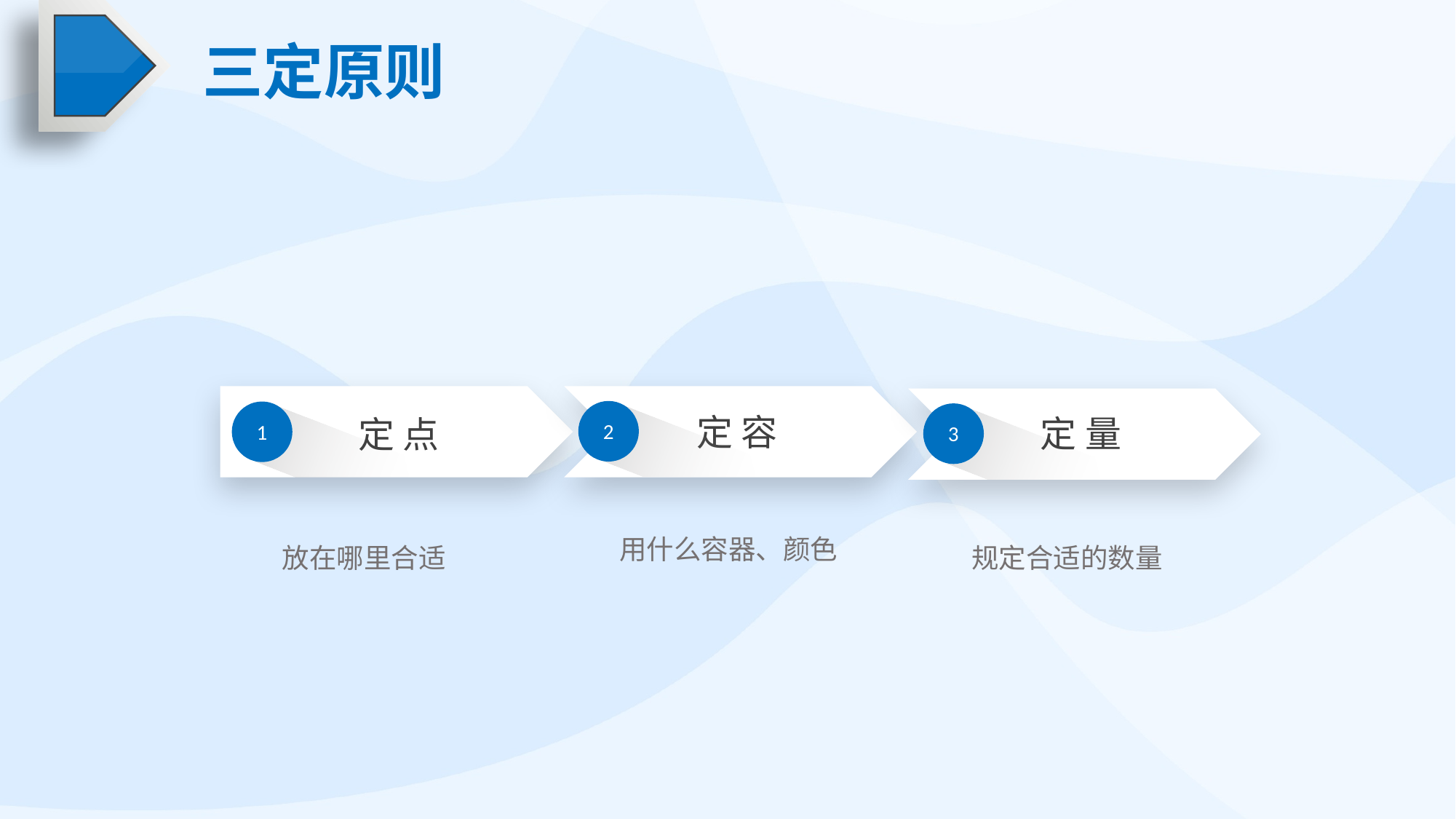

三定原则

定 容
定 量
定 点
2
1
3
用什么容器、颜色
放在哪里合适
规定合适的数量